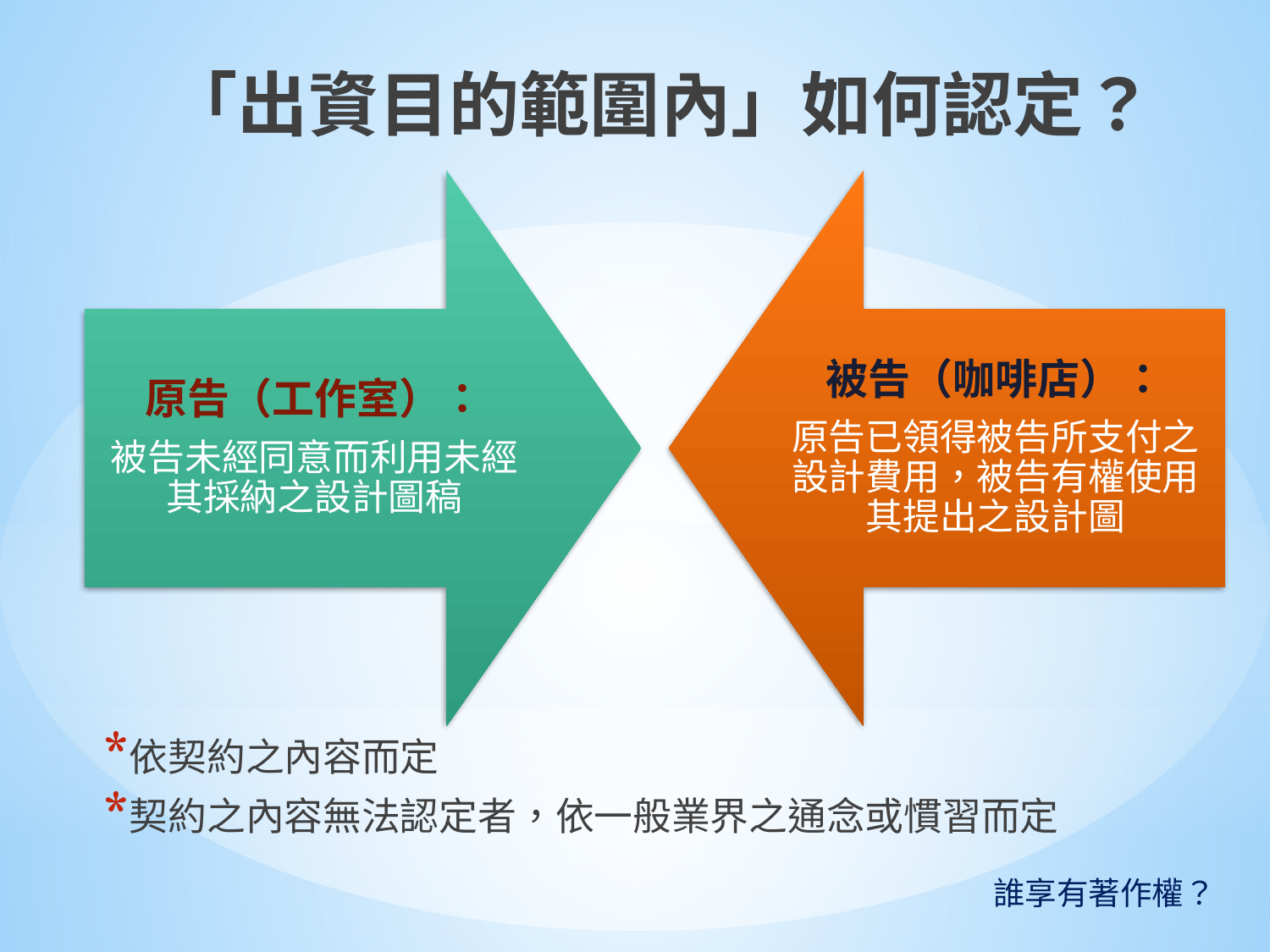

「出資目的範圍內」如何認定？
原告（工作室）：
被告未經同意而利用未經其採納之設計圖稿
被告（咖啡店）：
原告已領得被告所支付之設計費用，被告有權使用其提出之設計圖
依契約之內容而定
契約之內容無法認定者，依一般業界之通念或慣習而定
誰享有著作權？